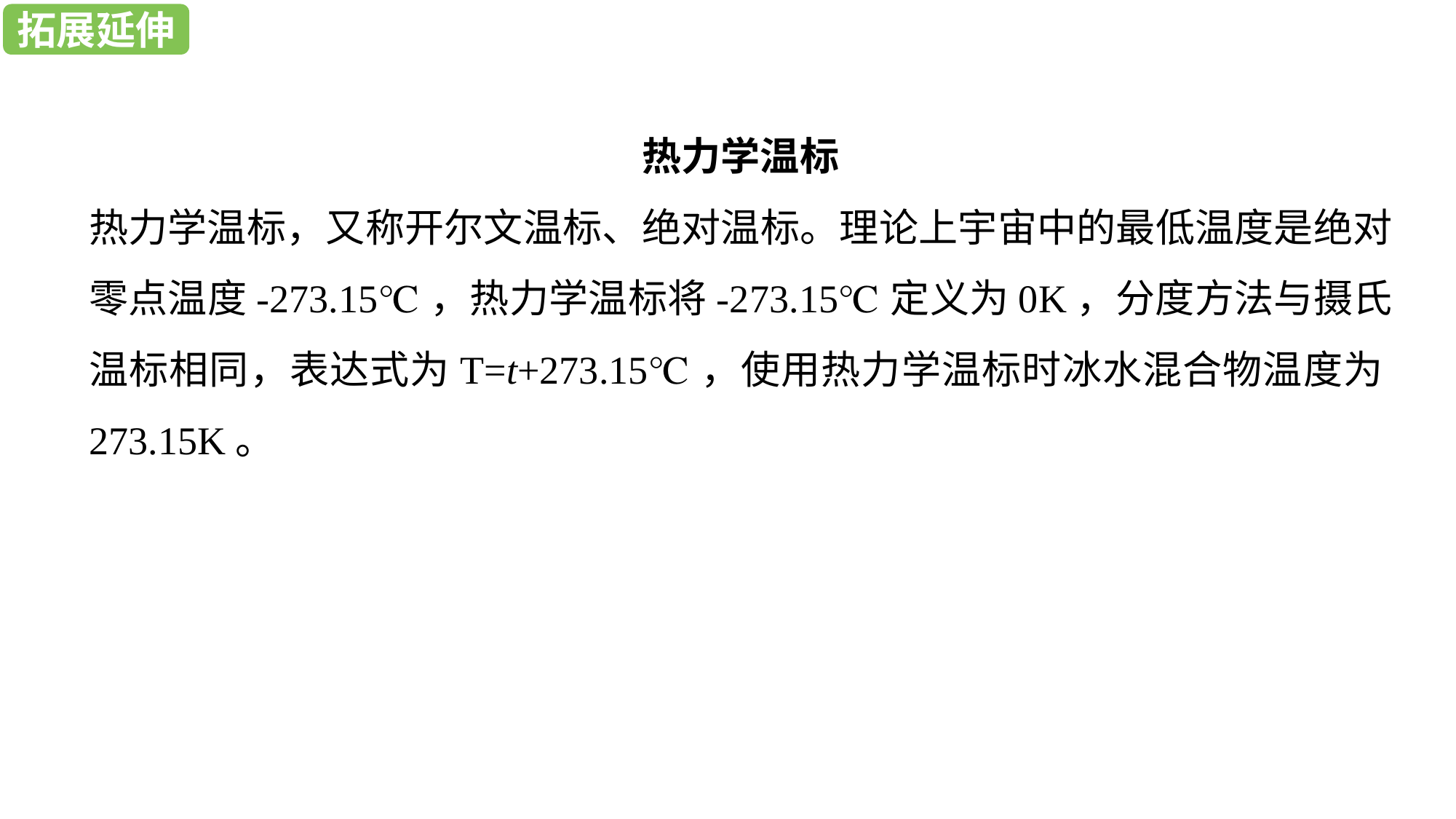

新知探究
拓展延伸
热力学温标
热力学温标，又称开尔文温标、绝对温标。理论上宇宙中的最低温度是绝对零点温度-273.15℃，热力学温标将-273.15℃定义为0K，分度方法与摄氏温标相同，表达式为T=t+273.15℃，使用热力学温标时冰水混合物温度为273.15K。